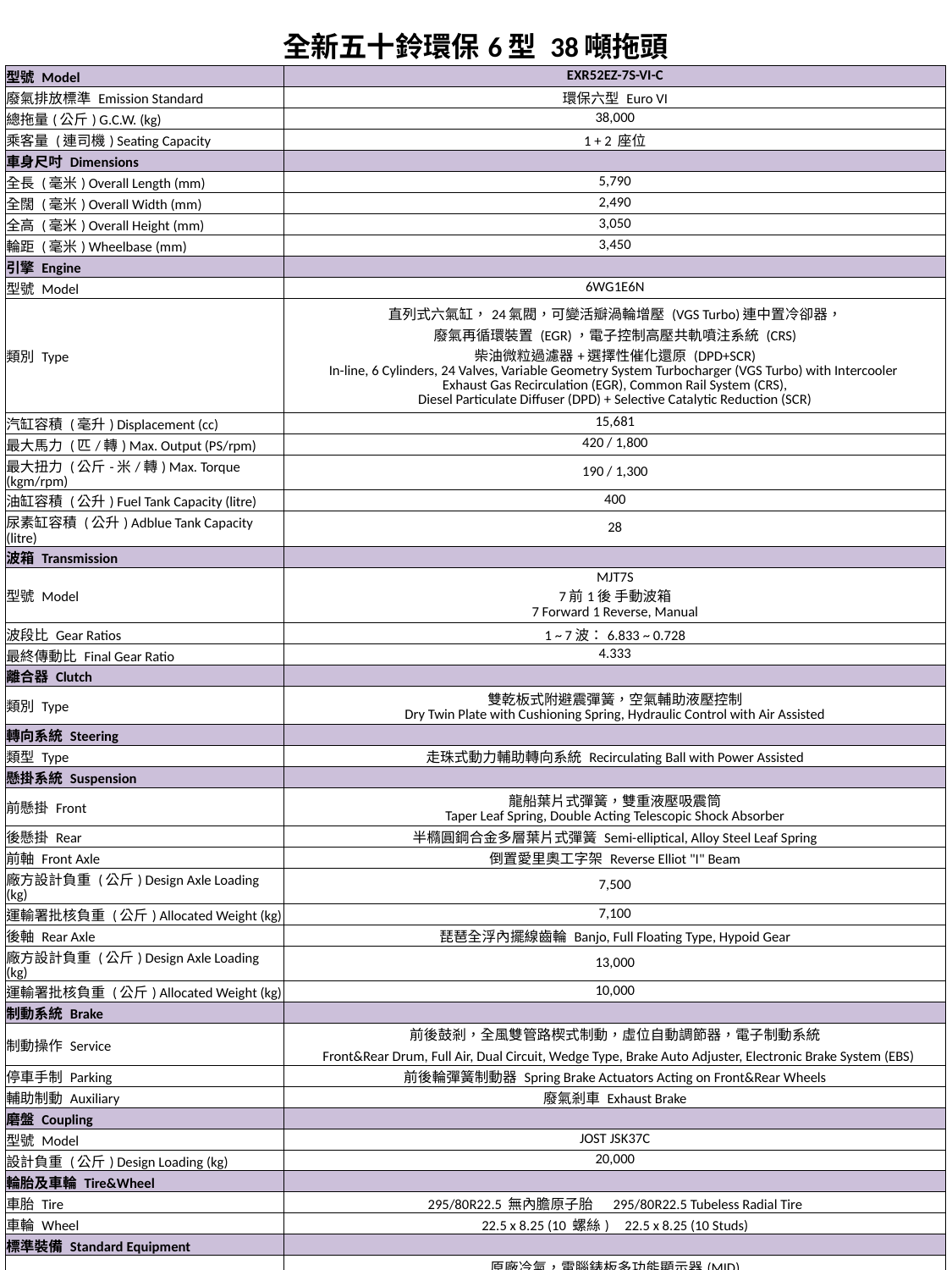

| 全新五十鈴環保6型 38噸拖頭 |  |
| --- | --- |
| 型號 Model | EXR52EZ-7S-VI-C |
| 廢氣排放標準 Emission Standard | 環保六型 Euro VI |
| 總拖量(公斤) G.C.W. (kg) | 38,000 |
| 乘客量 (連司機) Seating Capacity | 1 + 2 座位 |
| 車身尺吋 Dimensions |  |
| 全長 (毫米) Overall Length (mm) | 5,790 |
| 全闊 (毫米) Overall Width (mm) | 2,490 |
| 全高 (毫米) Overall Height (mm) | 3,050 |
| 輪距 (毫米) Wheelbase (mm) | 3,450 |
| 引擎 Engine |  |
| 型號 Model | 6WG1E6N |
| 類別 Type | 直列式六氣缸，24氣閥，可變活瓣渦輪增壓 (VGS Turbo)連中置冷卻器， 廢氣再循環裝置 (EGR)，電子控制高壓共軌噴注系統 (CRS) 柴油微粒過濾器+選擇性催化還原 (DPD+SCR) In-line, 6 Cylinders, 24 Valves, Variable Geometry System Turbocharger (VGS Turbo) with Intercooler Exhaust Gas Recirculation (EGR), Common Rail System (CRS), Diesel Particulate Diffuser (DPD) + Selective Catalytic Reduction (SCR) |
| 汽缸容積 (毫升) Displacement (cc) | 15,681 |
| 最大馬力 (匹/轉) Max. Output (PS/rpm) | 420 / 1,800 |
| 最大扭力 (公斤-米/轉) Max. Torque (kgm/rpm) | 190 / 1,300 |
| 油缸容積 (公升) Fuel Tank Capacity (litre) | 400 |
| 尿素缸容積 (公升) Adblue Tank Capacity (litre) | 28 |
| 波箱 Transmission |  |
| 型號 Model | MJT7S 7前1後 手動波箱 7 Forward 1 Reverse, Manual |
| 波段比 Gear Ratios | 1 ~ 7波：6.833 ~ 0.728 |
| 最終傳動比 Final Gear Ratio | 4.333 |
| 離合器 Clutch |  |
| 類別 Type | 雙乾板式附避震彈簧，空氣輔助液壓控制 Dry Twin Plate with Cushioning Spring, Hydraulic Control with Air Assisted |
| 轉向系統 Steering |  |
| 類型 Type | 走珠式動力輔助轉向系統 Recirculating Ball with Power Assisted |
| 懸掛系統 Suspension |  |
| 前懸掛 Front | 龍船葉片式彈簧，雙重液壓吸震筒 Taper Leaf Spring, Double Acting Telescopic Shock Absorber |
| 後懸掛 Rear | 半橢圓鋼合金多層葉片式彈簧 Semi-elliptical, Alloy Steel Leaf Spring |
| 前軸 Front Axle | 倒置愛里奧工字架 Reverse Elliot "I" Beam |
| 廠方設計負重 (公斤) Design Axle Loading (kg) | 7,500 |
| 運輸署批核負重 (公斤) Allocated Weight (kg) | 7,100 |
| 後軸 Rear Axle | 琵琶全浮內擺線齒輪 Banjo, Full Floating Type, Hypoid Gear |
| 廠方設計負重 (公斤) Design Axle Loading (kg) | 13,000 |
| 運輸署批核負重 (公斤) Allocated Weight (kg) | 10,000 |
| 制動系統 Brake |  |
| 制動操作 Service | 前後鼓剎，全風雙管路楔式制動，虛位自動調節器，電子制動系統 Front&Rear Drum, Full Air, Dual Circuit, Wedge Type, Brake Auto Adjuster, Electronic Brake System (EBS) |
| 停車手制 Parking | 前後輪彈簧制動器 Spring Brake Actuators Acting on Front&Rear Wheels |
| 輔助制動 Auxiliary | 廢氣剎車 Exhaust Brake |
| 磨盤 Coupling |  |
| 型號 Model | JOST JSK37C |
| 設計負重 (公斤) Design Loading (kg) | 20,000 |
| 輪胎及車輪 Tire&Wheel |  |
| 車胎 Tire | 295/80R22.5 無內膽原子胎 295/80R22.5 Tubeless Radial Tire |
| 車輪 Wheel | 22.5 x 8.25 (10 螺絲) 22.5 x 8.25 (10 Studs) |
| 標準裝備 Standard Equipment |  |
|  | 原廠冷氣，電腦錶板多功能顯示器(MID) AM/FM收音連CD機，駕駛席SRS安全氣囊 電動揭屋仔，氣墊避震駕駛室，氣墊座椅(駕駛座) 電動車窗，車門轉向輔助燈，中央門鎖 電動摺鏡臂(乘客座)，發熱線倒後鏡 Factory Built Air Conditioner, Multi-Information Display (MID) AM/FM CD Player, SRS Airbag on Driver Side Electrical Driven Tilt Cab, Cushioning Cab,Air Suspension Driver's Seat, Power Windows, Door Mount Cornering Lamps, Central Door Lock Electronic Retractable Side Mirror (Passenger Side), Heated Side Mirrors |
|  |  |
|  |  |